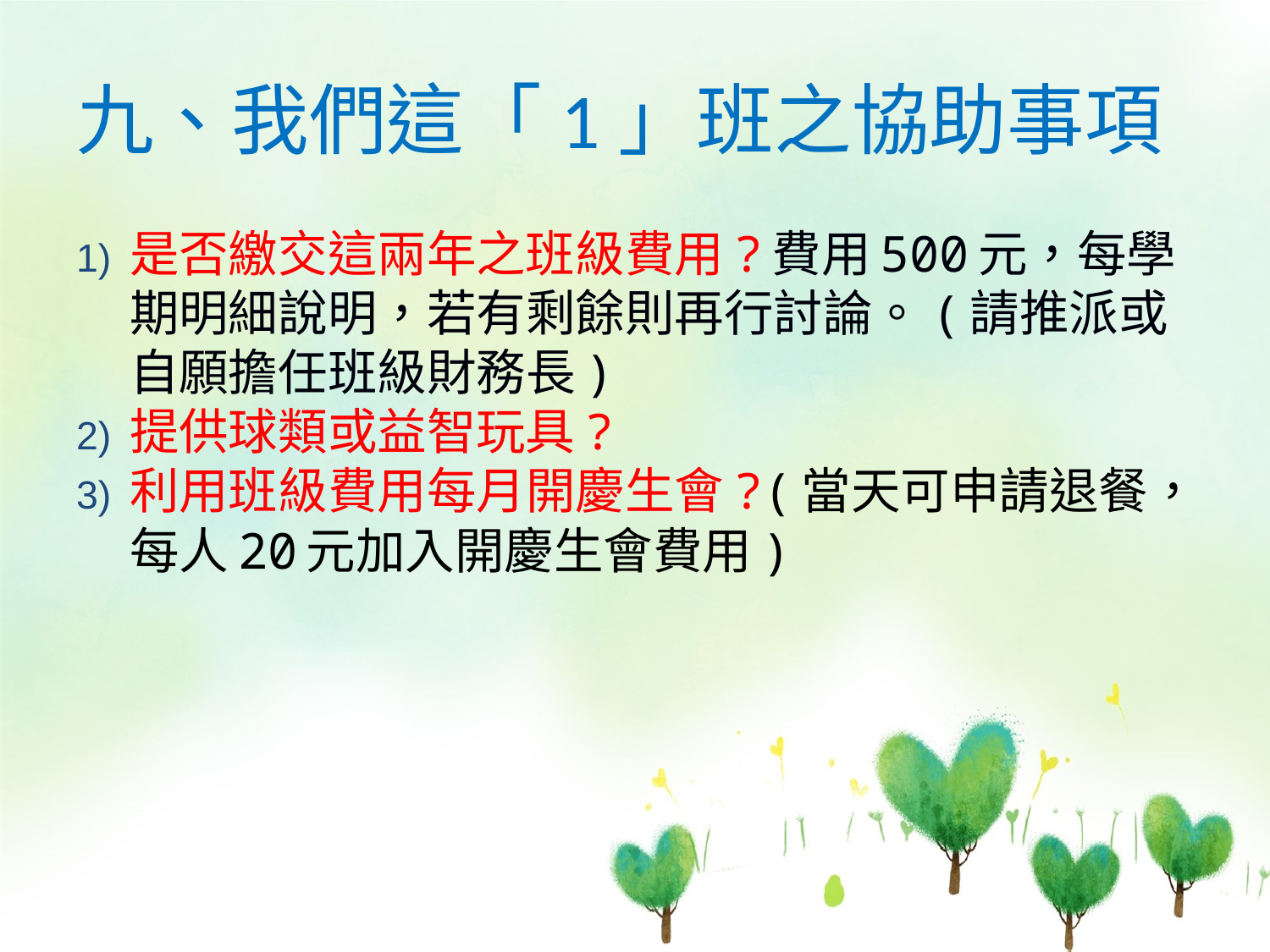

# 九、我們這「1」班之協助事項
是否繳交這兩年之班級費用?費用500元，每學期明細說明，若有剩餘則再行討論。(請推派或自願擔任班級財務長)
提供球類或益智玩具?
利用班級費用每月開慶生會?(當天可申請退餐，每人20元加入開慶生會費用)